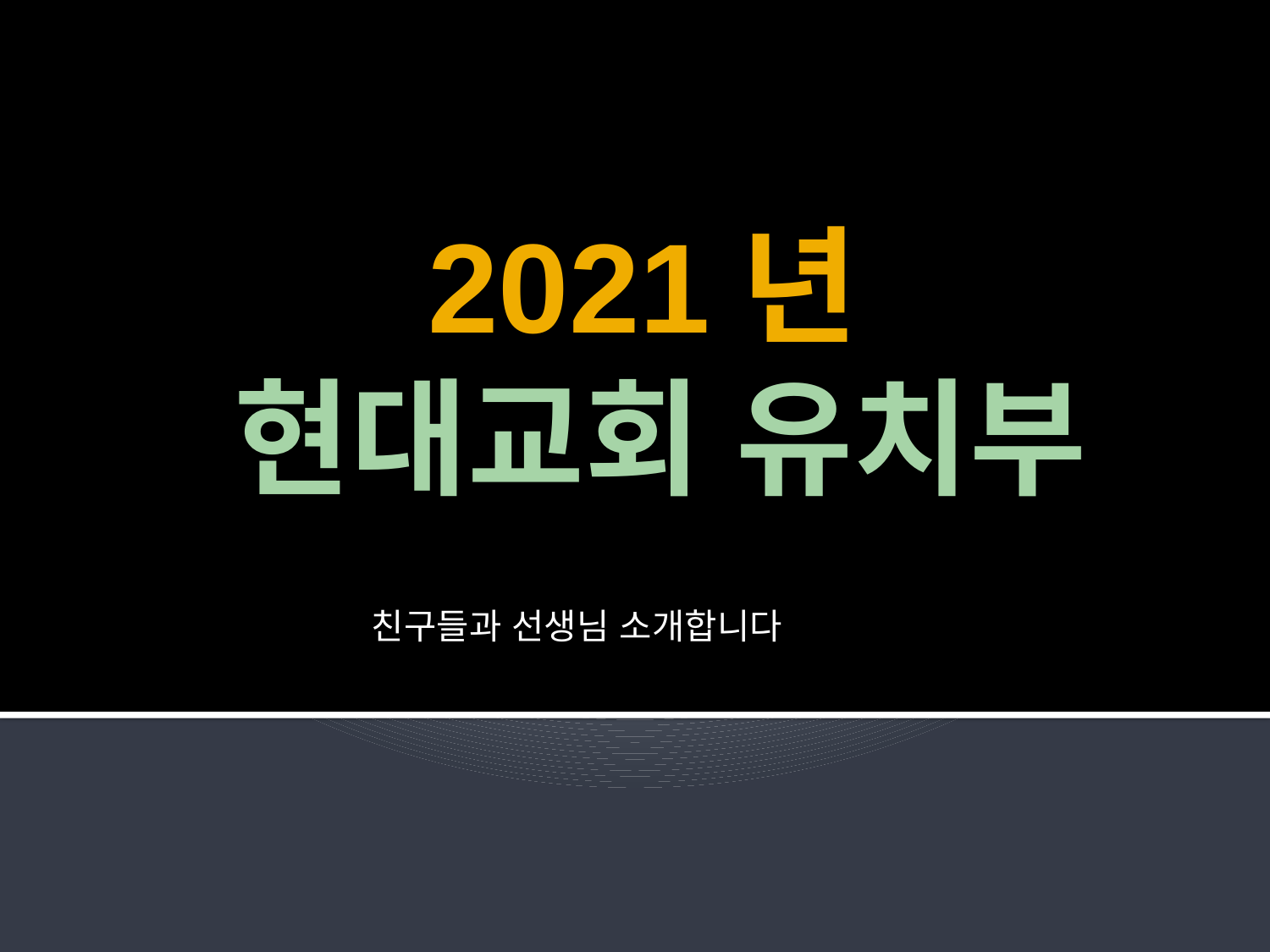

# 2021년 현대교회 유치부
친구들과 선생님 소개합니다